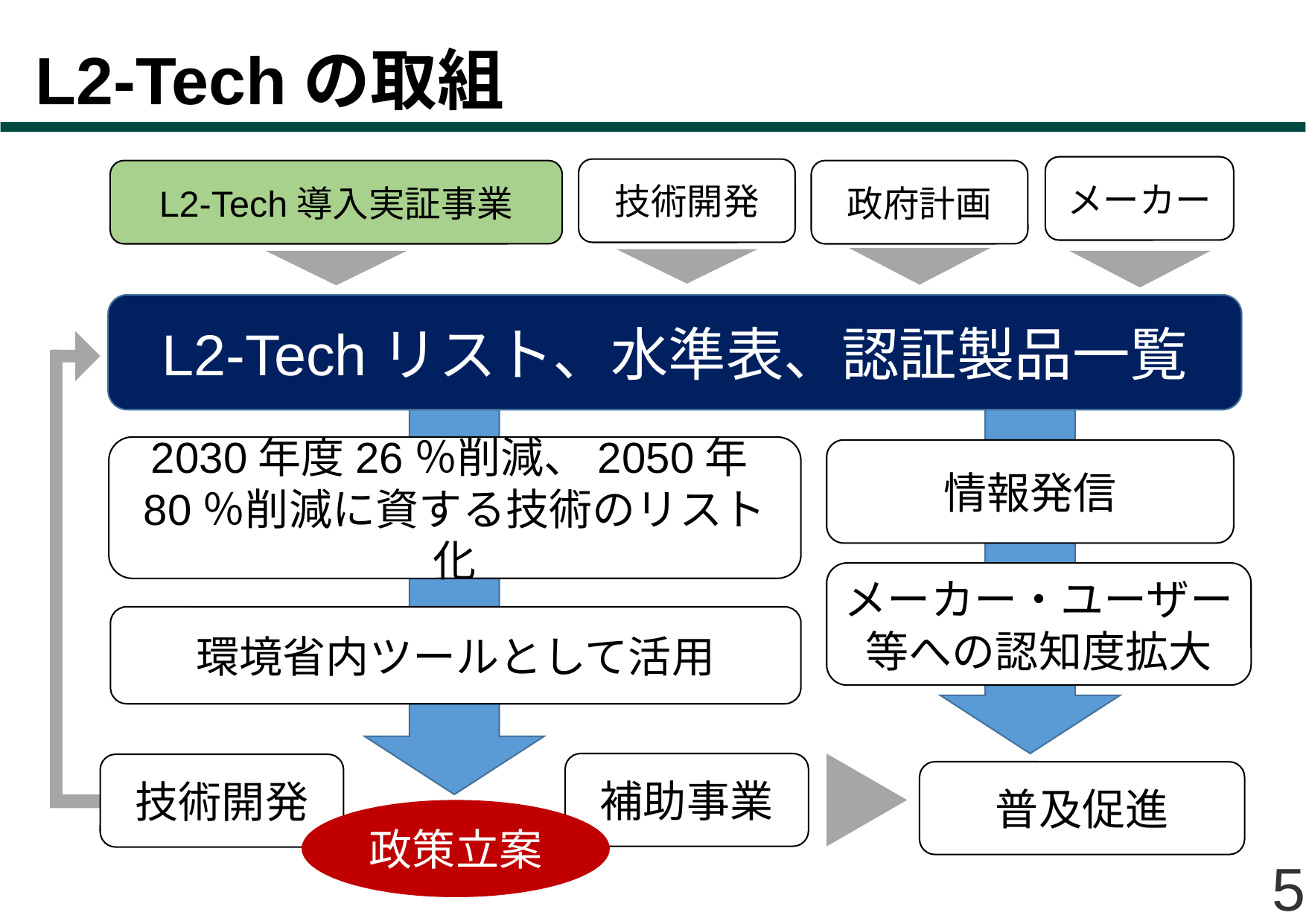

# L2-Techの取組
メーカー
技術開発
L2-Tech導入実証事業
政府計画

L2-Techリスト、水準表、認証製品一覧

2030年度26％削減、2050年80％削減に資する技術のリスト化
情報発信
メーカー・ユーザー等への認知度拡大
環境省内ツールとして活用
補助事業
技術開発
普及促進

政策立案